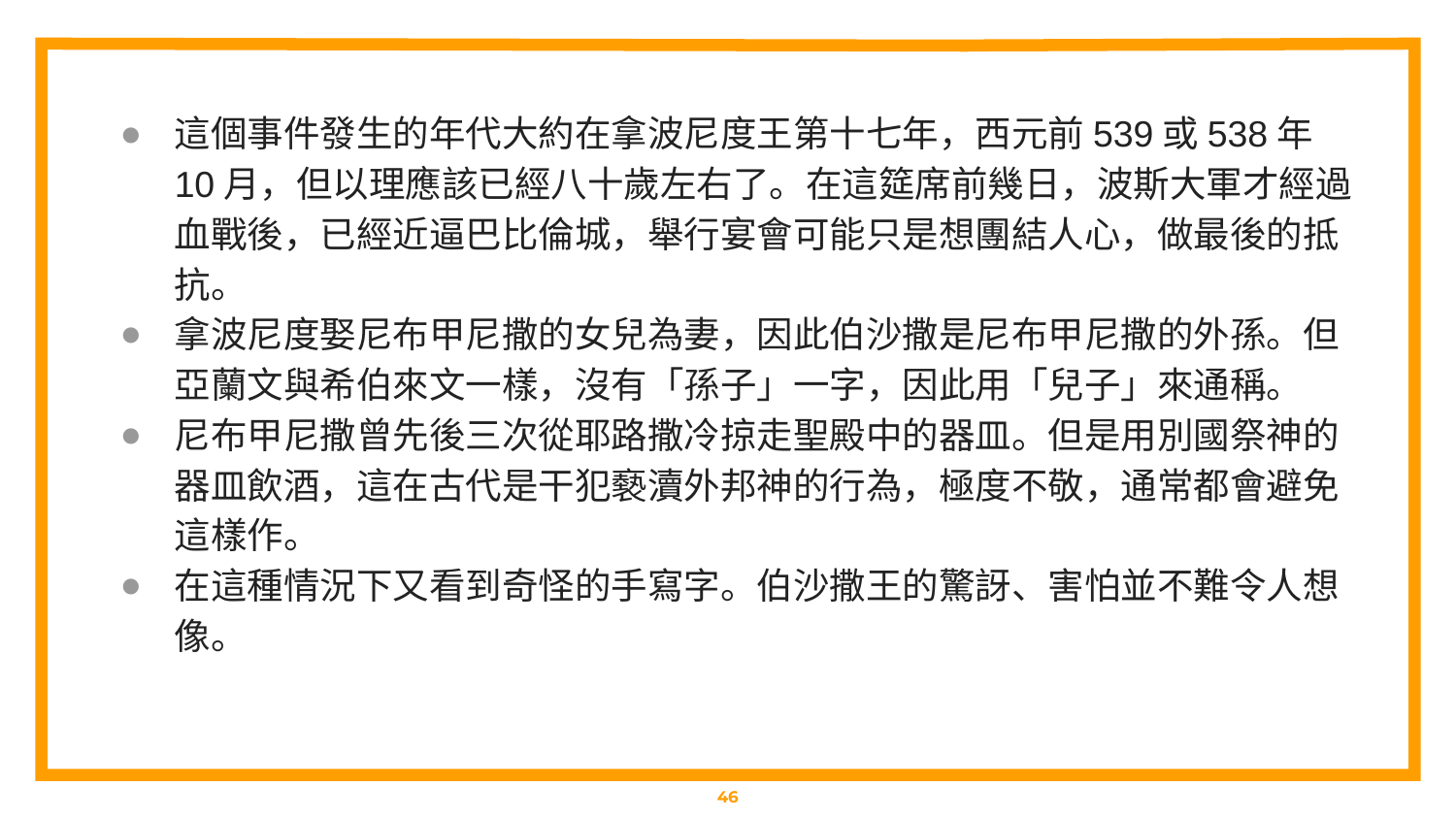

這個事件發生的年代大約在拿波尼度王第十七年，西元前539或538年10月，但以理應該已經八十歲左右了。在這筵席前幾日，波斯大軍才經過血戰後，已經近逼巴比倫城，舉行宴會可能只是想團結人心，做最後的抵抗。
拿波尼度娶尼布甲尼撒的女兒為妻，因此伯沙撒是尼布甲尼撒的外孫。但亞蘭文與希伯來文一樣，沒有「孫子」一字，因此用「兒子」來通稱。
尼布甲尼撒曾先後三次從耶路撒冷掠走聖殿中的器皿。但是用別國祭神的器皿飲酒，這在古代是干犯褻瀆外邦神的行為，極度不敬，通常都會避免這樣作。
在這種情況下又看到奇怪的手寫字。伯沙撒王的驚訝、害怕並不難令人想像。
46